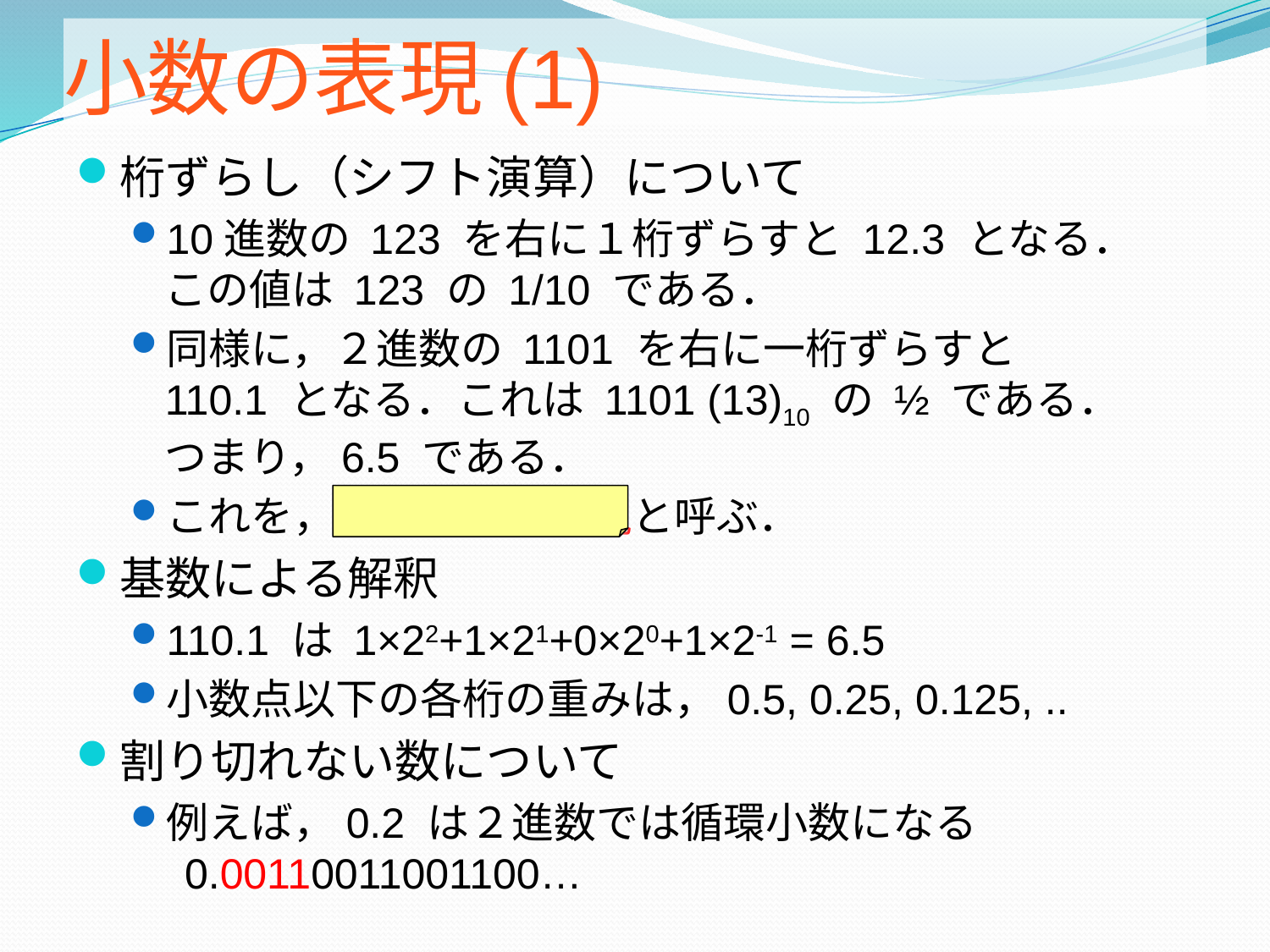

# 小数の表現(1)
桁ずらし（シフト演算）について
10進数の 123 を右に１桁ずらすと 12.3 となる．
この値は 123 の 1/10 である．
同様に，２進数の 1101 を右に一桁ずらすと
110.1 となる．これは 1101 (13)10 の ½ である．
つまり，6.5 である．
これを，固定小数点表現と呼ぶ．
基数による解釈
110.1 は 1×22+1×21+0×20+1×2-1 = 6.5
小数点以下の各桁の重みは，0.5, 0.25, 0.125, ..
割り切れない数について
例えば，0.2 は２進数では循環小数になる
 0.00110011001100…